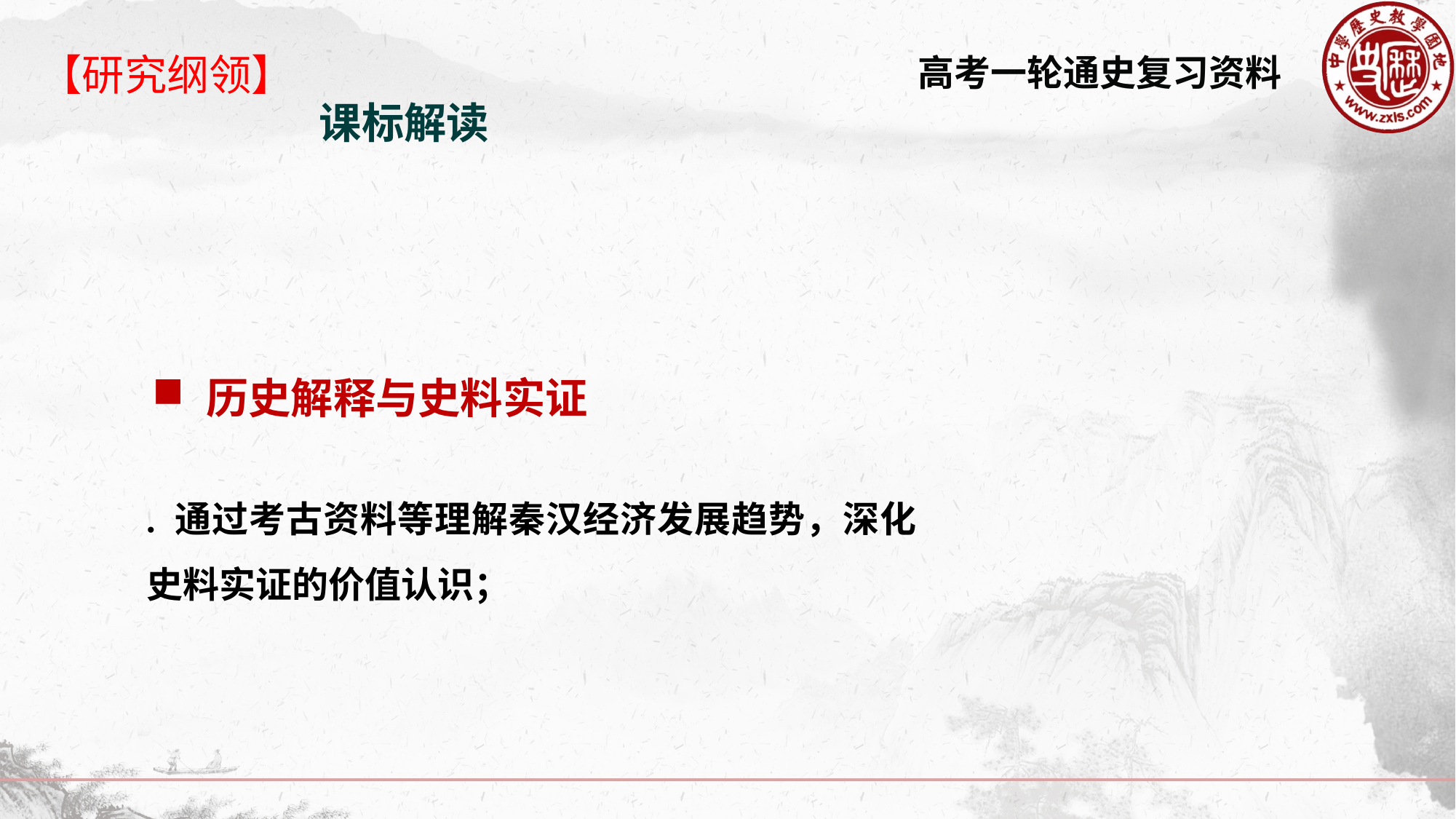

【研究纲领】
课标解读
 历史解释与史料实证
. 通过考古资料等理解秦汉经济发展趋势，深化史料实证的价值认识；